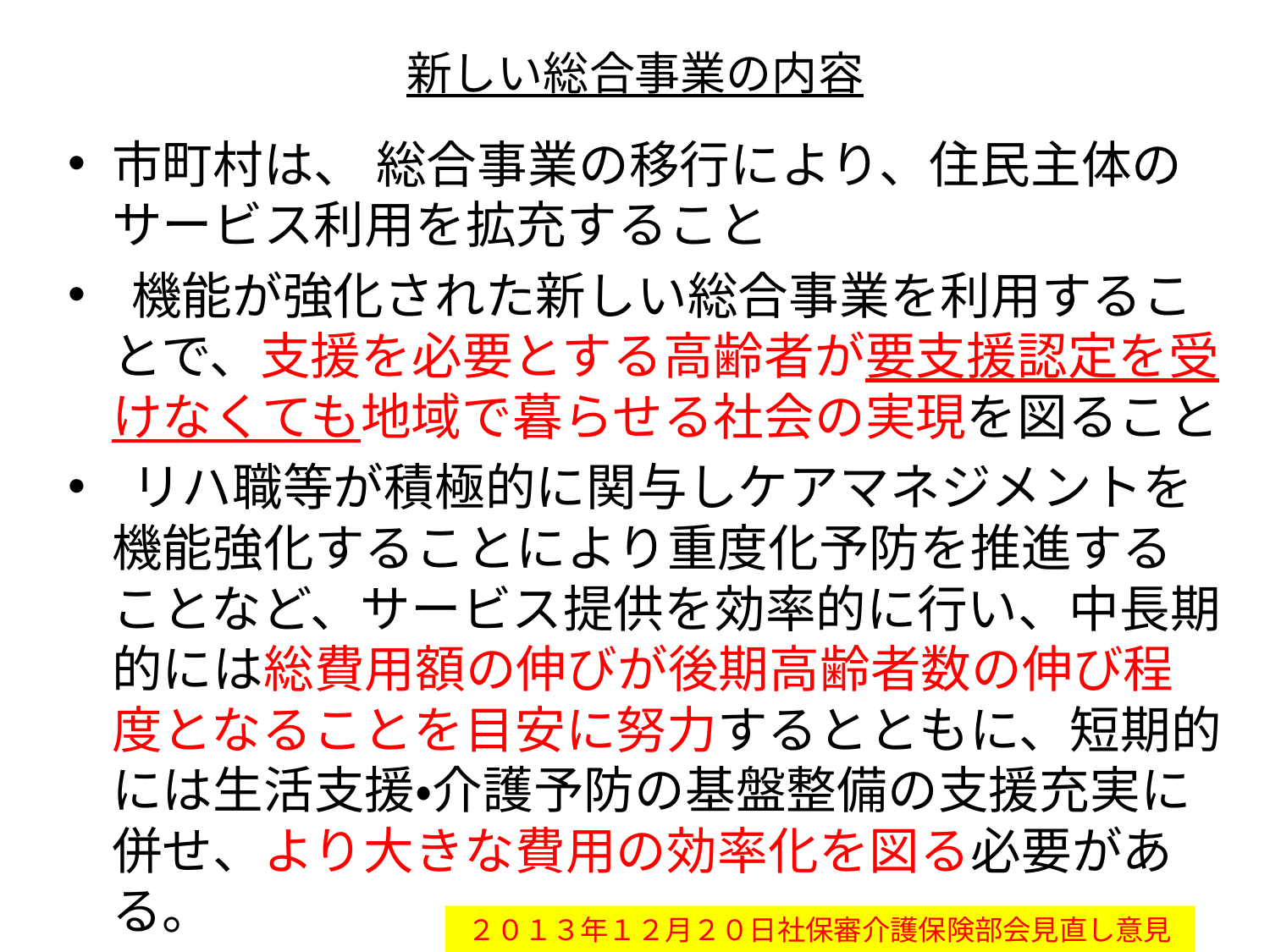

# 新しい総合事業の内容
市町村は、 総合事業の移行により、住民主体のサービス利用を拡充すること
 機能が強化された新しい総合事業を利用することで、支援を必要とする高齢者が要支援認定を受けなくても地域で暮らせる社会の実現を図ること
 リハ職等が積極的に関与しケアマネジメントを機能強化することにより重度化予防を推進することなど、サービス提供を効率的に行い、中長期的には総費用額の伸びが後期高齢者数の伸び程度となることを目安に努力するとともに、短期的には生活支援・介護予防の基盤整備の支援充実に併せ、より大きな費用の効率化を図る必要がある。
２０１３年１２月２０日社保審介護保険部会見直し意見